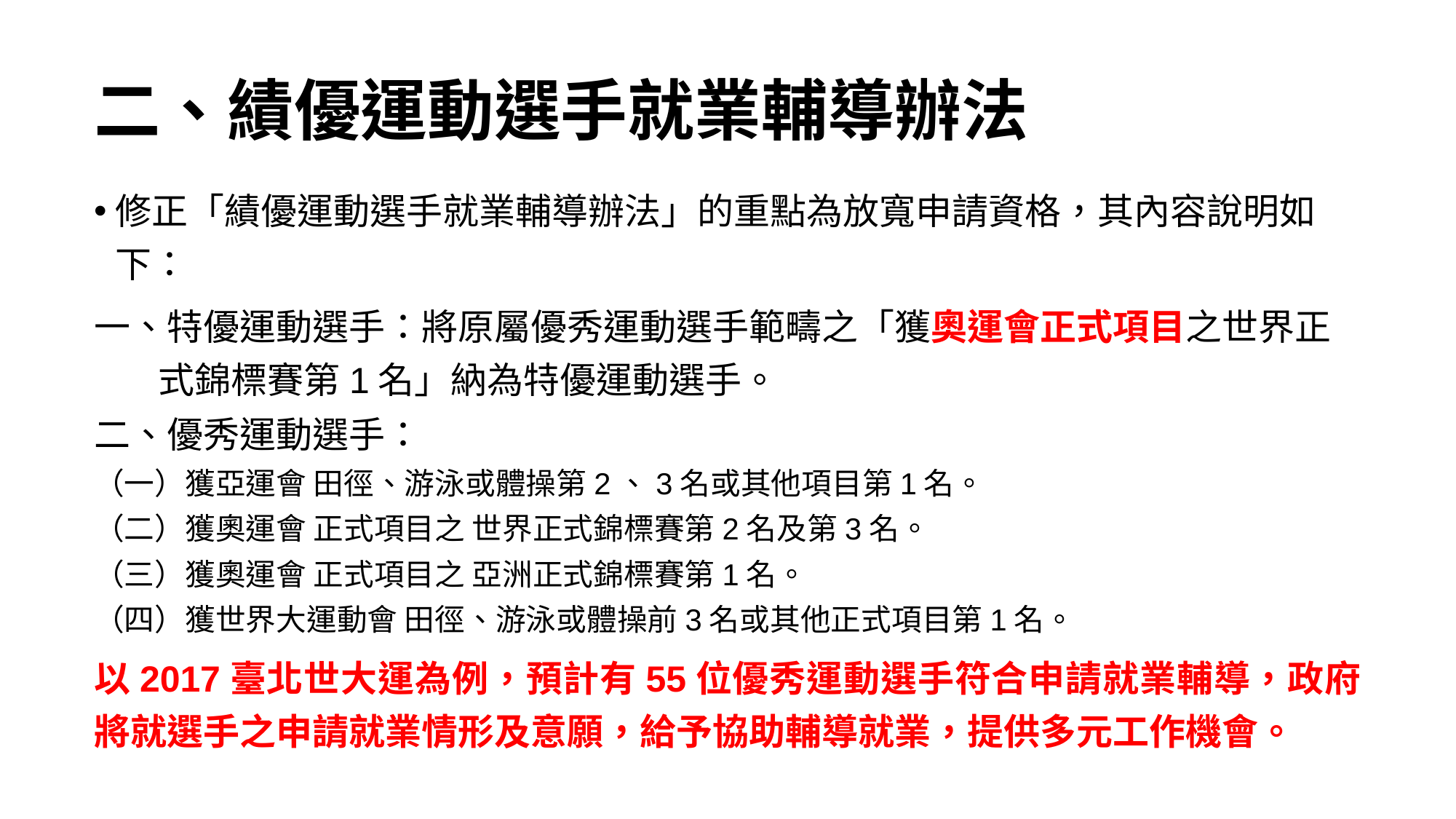

# 二、績優運動選手就業輔導辦法
修正「績優運動選手就業輔導辦法」的重點為放寬申請資格，其內容說明如下：
一、特優運動選手：將原屬優秀運動選手範疇之「獲奧運會正式項目之世界正式錦標賽第1名」納為特優運動選手。
二、優秀運動選手：
（一）獲亞運會 田徑、游泳或體操第2、3名或其他項目第1名。
（二）獲奧運會 正式項目之 世界正式錦標賽第2名及第3名。
（三）獲奧運會 正式項目之 亞洲正式錦標賽第1名。
（四）獲世界大運動會 田徑、游泳或體操前3名或其他正式項目第1名。
以2017臺北世大運為例，預計有55位優秀運動選手符合申請就業輔導，政府將就選手之申請就業情形及意願，給予協助輔導就業，提供多元工作機會。